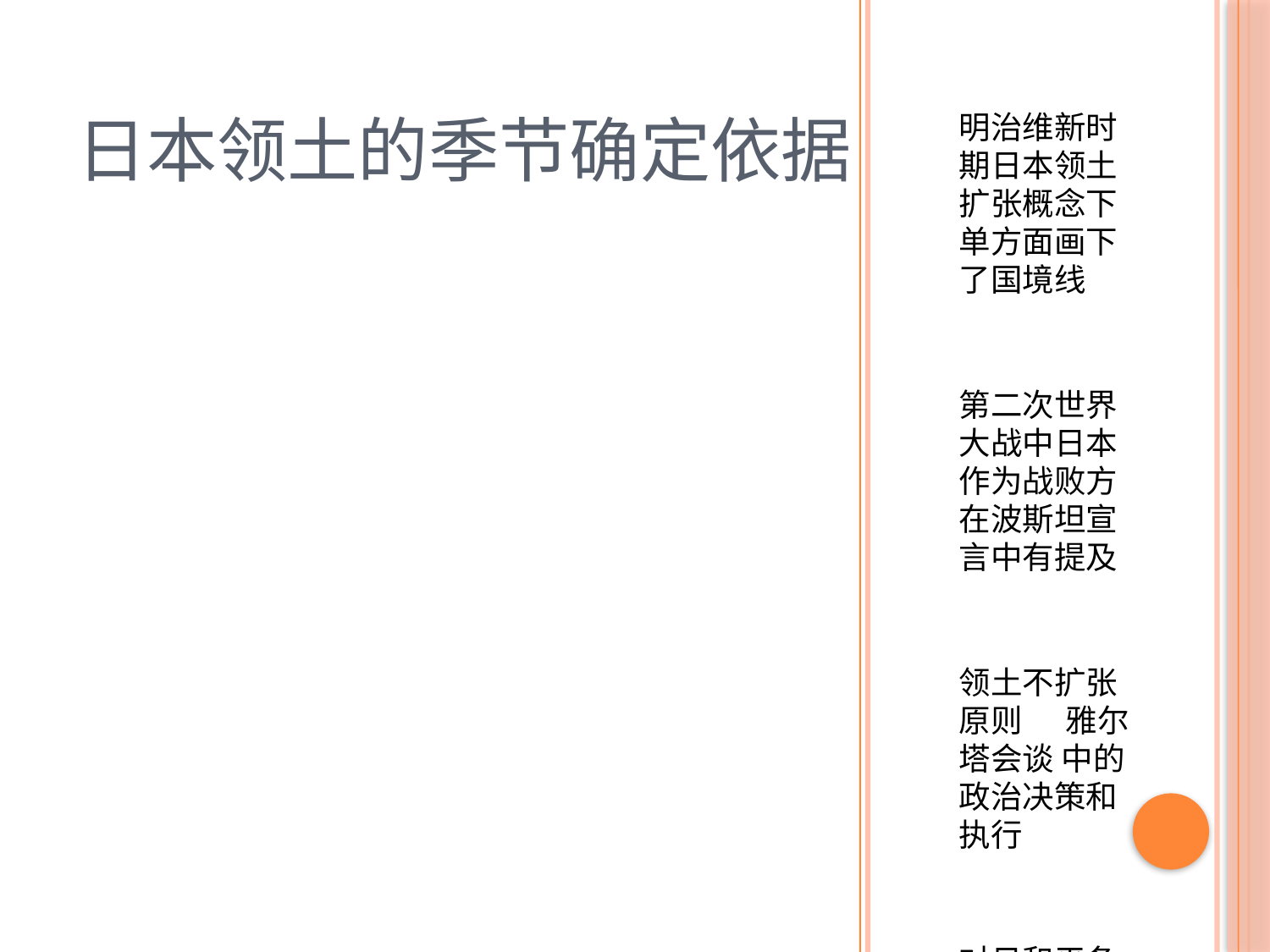

明治维新时期日本领土扩张概念下单方面画下了国境线

第二次世界大战中日本作为战败方在波斯坦宣言中有提及

领土不扩张原则      雅尔塔会谈 中的政治决策和执行

对日和平条约上依据的是参加国对领土的决策

没有参加的国家对领土的决策时没有历史依据的

# 日本领土的季节确定依据